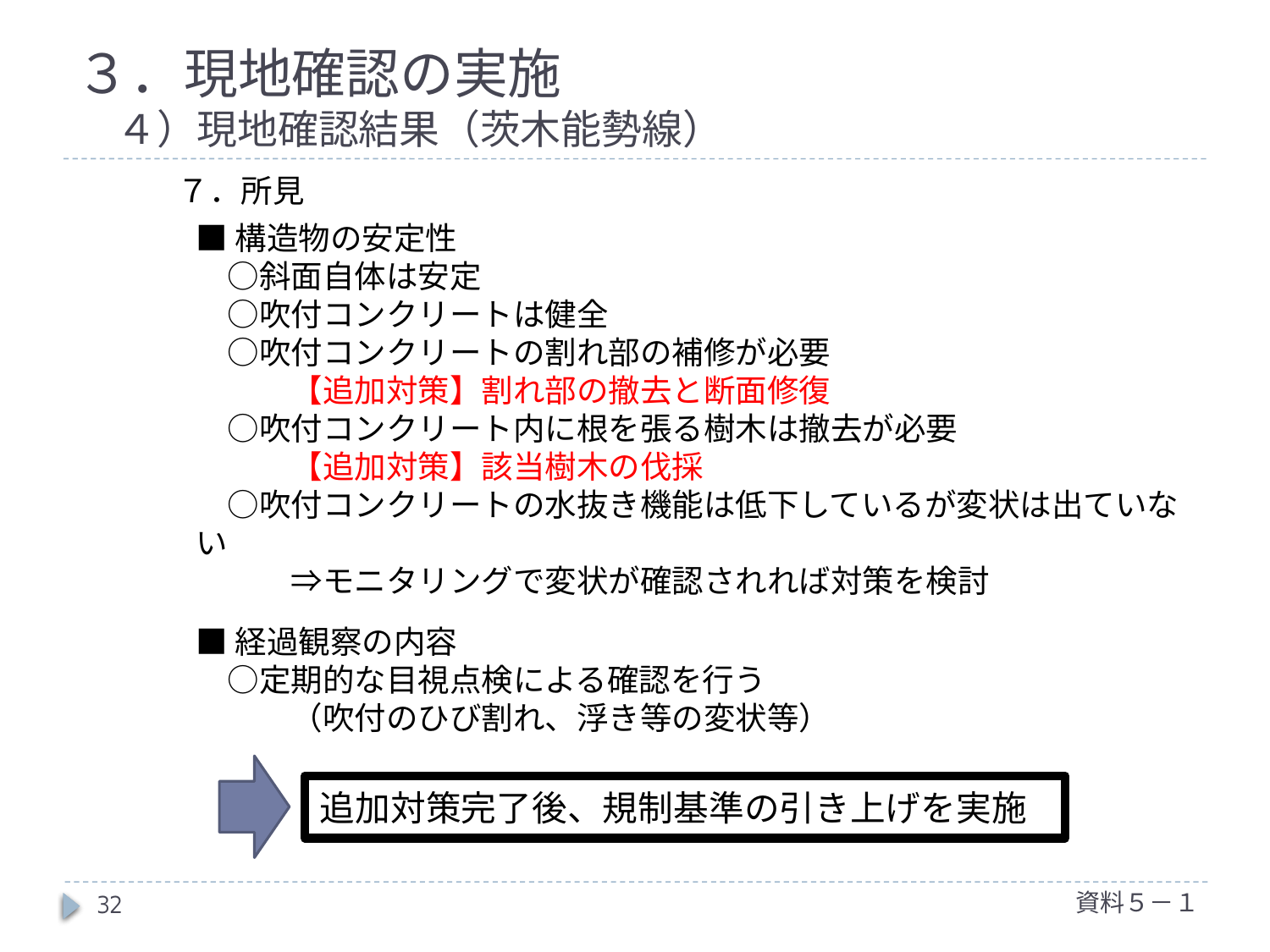

# ３．現地確認の実施 　４）現地確認結果（茨木能勢線）
７．所見
■構造物の安定性
　○斜面自体は安定
　○吹付コンクリートは健全
　○吹付コンクリートの割れ部の補修が必要
　　　【追加対策】割れ部の撤去と断面修復
　○吹付コンクリート内に根を張る樹木は撤去が必要
　　　【追加対策】該当樹木の伐採
　○吹付コンクリートの水抜き機能は低下しているが変状は出ていない
　　　⇒モニタリングで変状が確認されれば対策を検討
■経過観察の内容
　○定期的な目視点検による確認を行う
　　　（吹付のひび割れ、浮き等の変状等）

追加対策完了後、規制基準の引き上げを実施
資料５－１
32